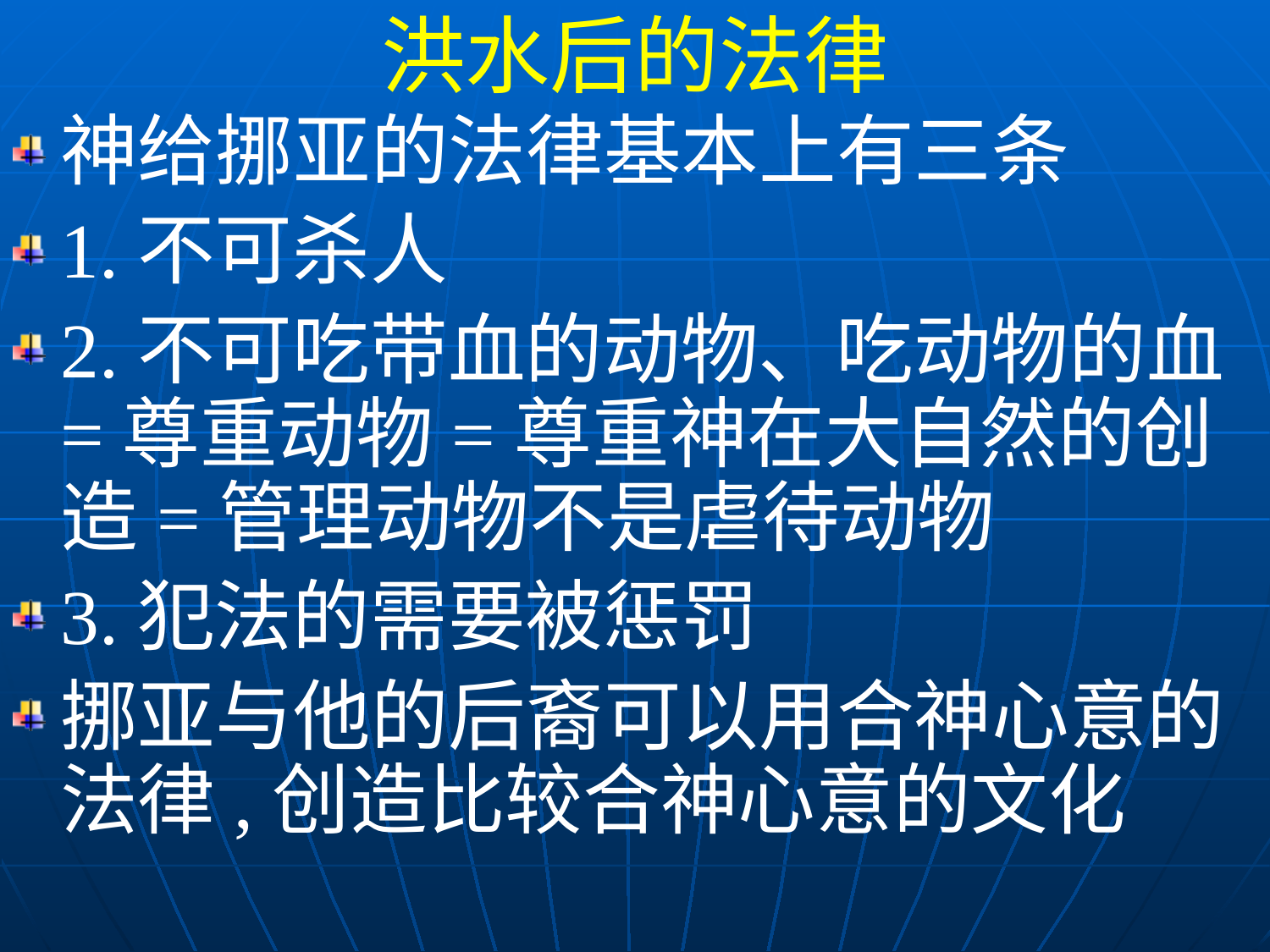

洪水后的法律
神给挪亚的法律基本上有三条
1.不可杀人
2.不可吃带血的动物、吃动物的血=尊重动物=尊重神在大自然的创造=管理动物不是虐待动物
3.犯法的需要被惩罚
挪亚与他的后裔可以用合神心意的法律,创造比较合神心意的文化